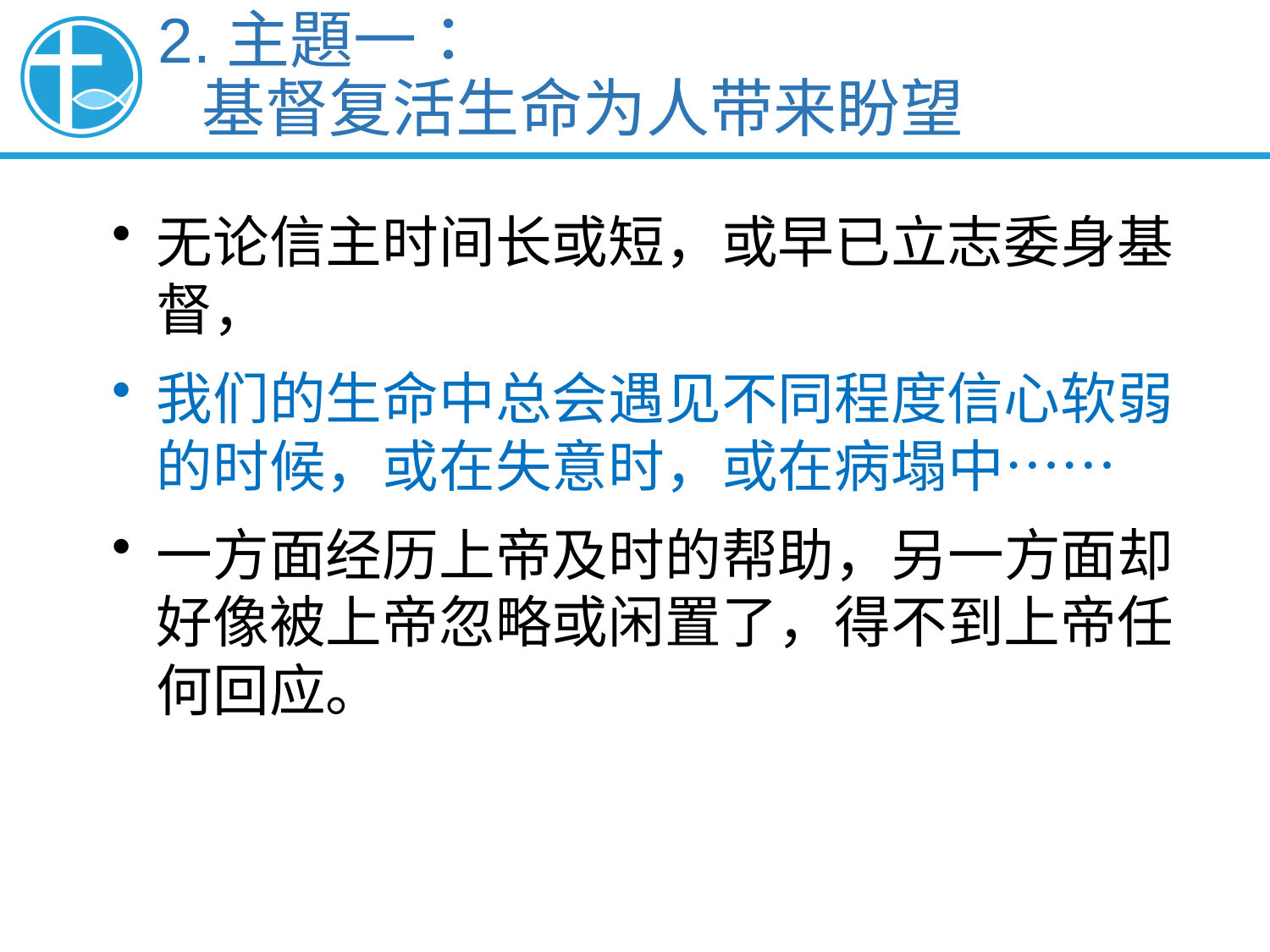

2.主題一：
  基督复活生命为人带来盼望
无论信主时间长或短，或早已立志委身基督，
我们的生命中总会遇见不同程度信心软弱的时候，或在失意时，或在病塌中……
一方面经历上帝及时的帮助，另一方面却好像被上帝忽略或闲置了，得不到上帝任何回应。